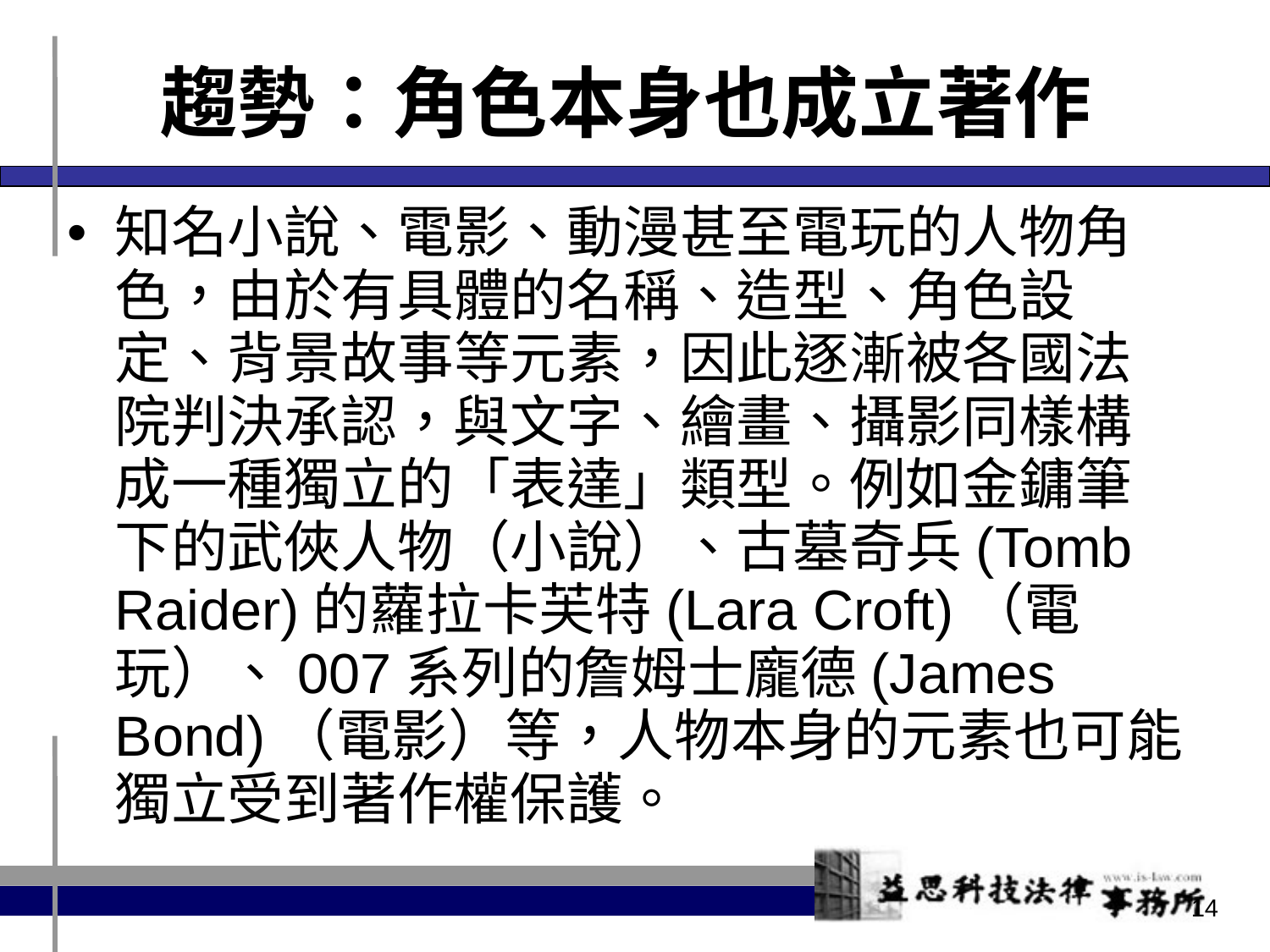

# 趨勢：角色本身也成立著作
知名小說、電影、動漫甚至電玩的人物角色，由於有具體的名稱、造型、角色設定、背景故事等元素，因此逐漸被各國法院判決承認，與文字、繪畫、攝影同樣構成一種獨立的「表達」類型。例如金鏞筆下的武俠人物（小說）、古墓奇兵(Tomb Raider)的蘿拉卡芙特(Lara Croft)（電玩）、007系列的詹姆士龐德(James Bond)（電影）等，人物本身的元素也可能獨立受到著作權保護。
14